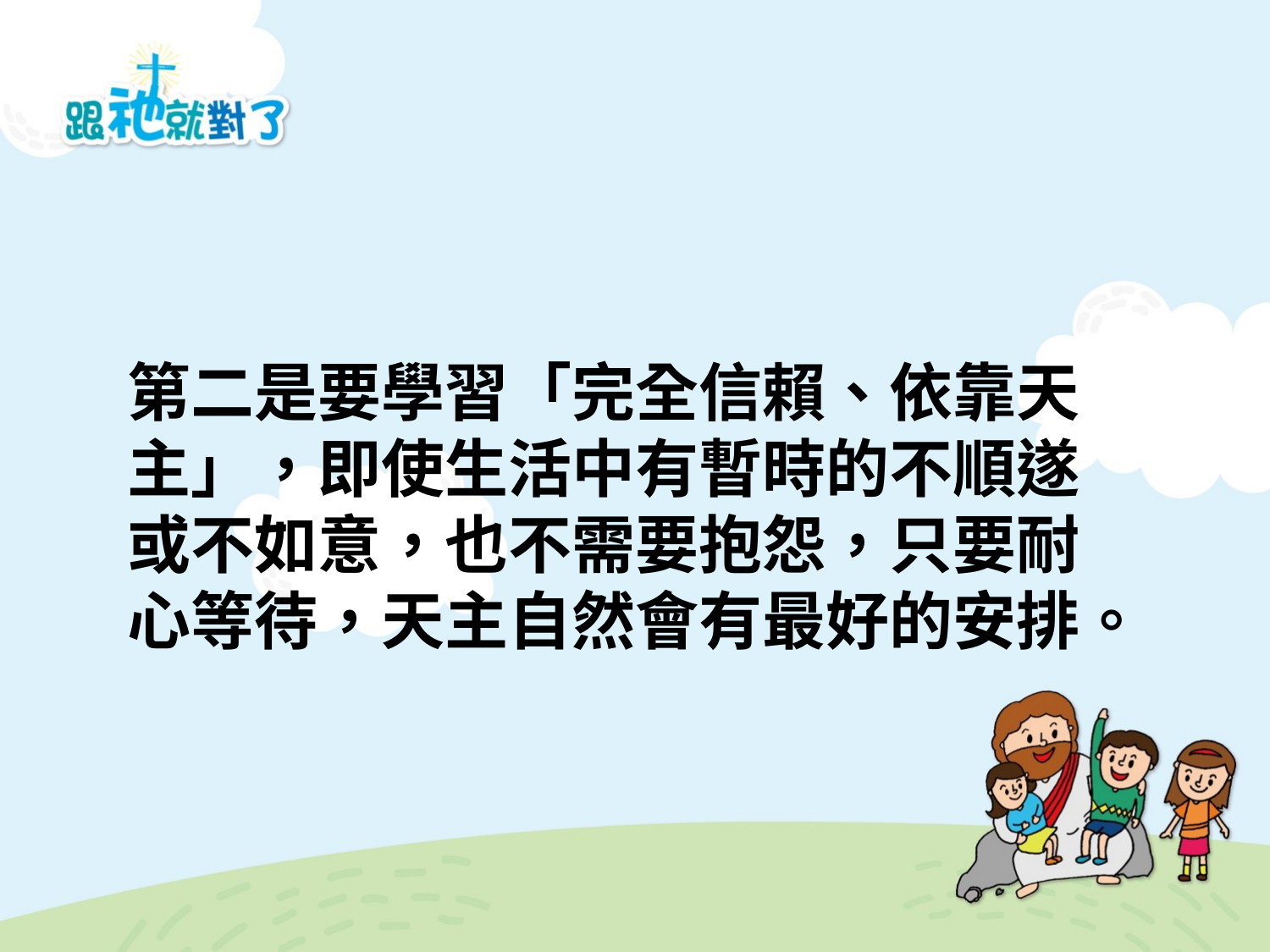

第二是要學習「完全信賴、依靠天主」，即使生活中有暫時的不順遂或不如意，也不需要抱怨，只要耐心等待，天主自然會有最好的安排。